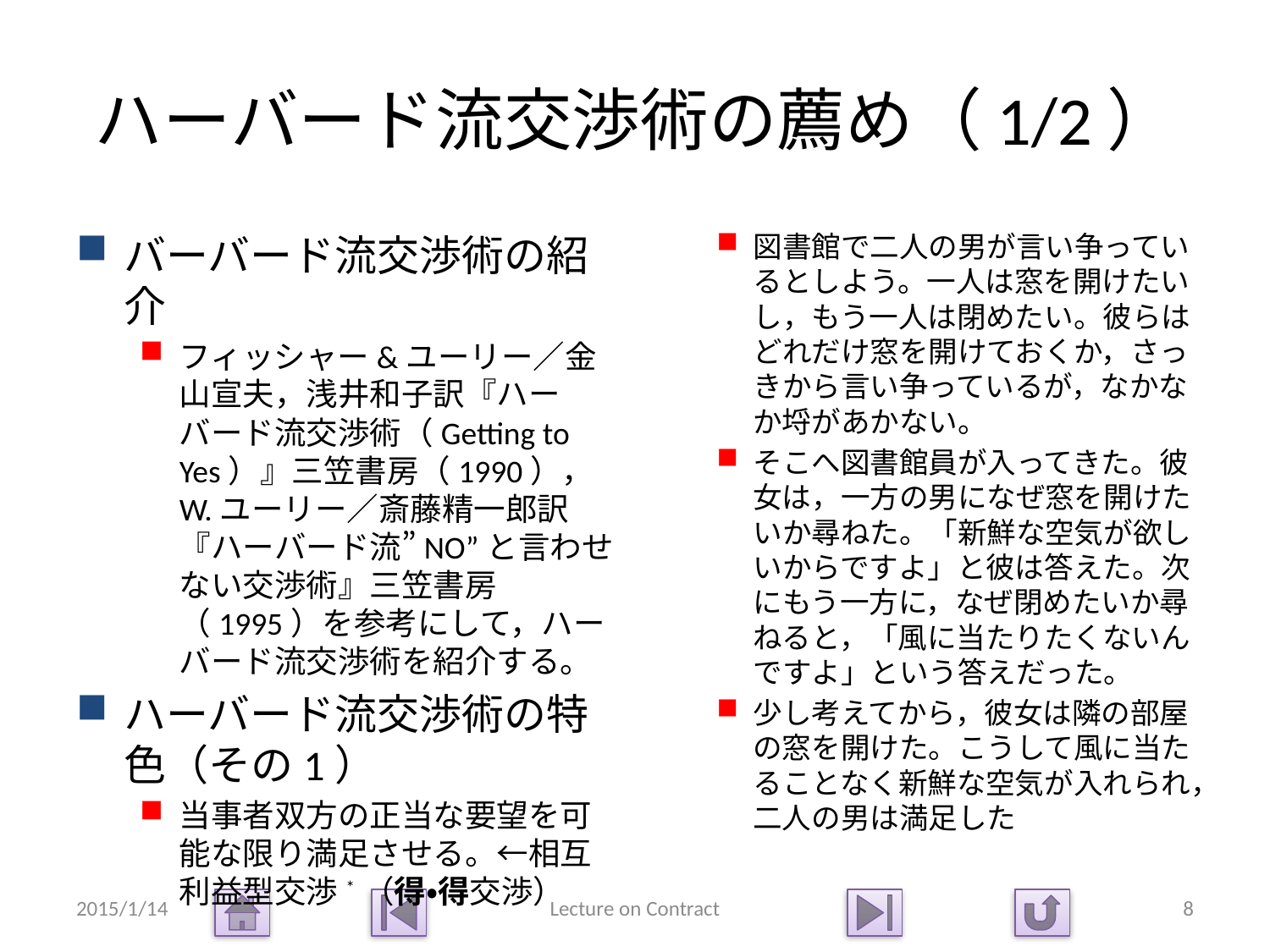

# ハーバード流交渉術の薦め（1/2）
バーバード流交渉術の紹介
フィッシャー&ユーリー／金山宣夫，浅井和子訳『ハーバード流交渉術（Getting to Yes）』三笠書房（1990），W.ユーリー／斎藤精一郎訳『ハーバード流”NO”と言わせない交渉術』三笠書房（1995）を参考にして，ハーバード流交渉術を紹介する。
ハーバード流交渉術の特色（その1）
当事者双方の正当な要望を可能な限り満足させる。←相互利益型交渉*（得・得交渉）
図書館で二人の男が言い争っているとしよう。一人は窓を開けたいし，もう一人は閉めたい。彼らはどれだけ窓を開けておくか，さっきから言い争っているが，なかなか埒があかない。
そこへ図書館員が入ってきた。彼女は，一方の男になぜ窓を開けたいか尋ねた。「新鮮な空気が欲しいからですよ」と彼は答えた。次にもう一方に，なぜ閉めたいか尋ねると，「風に当たりたくないんですよ」という答えだった。
少し考えてから，彼女は隣の部屋の窓を開けた。こうして風に当たることなく新鮮な空気が入れられ，二人の男は満足した
2015/1/14
Lecture on Contract
8